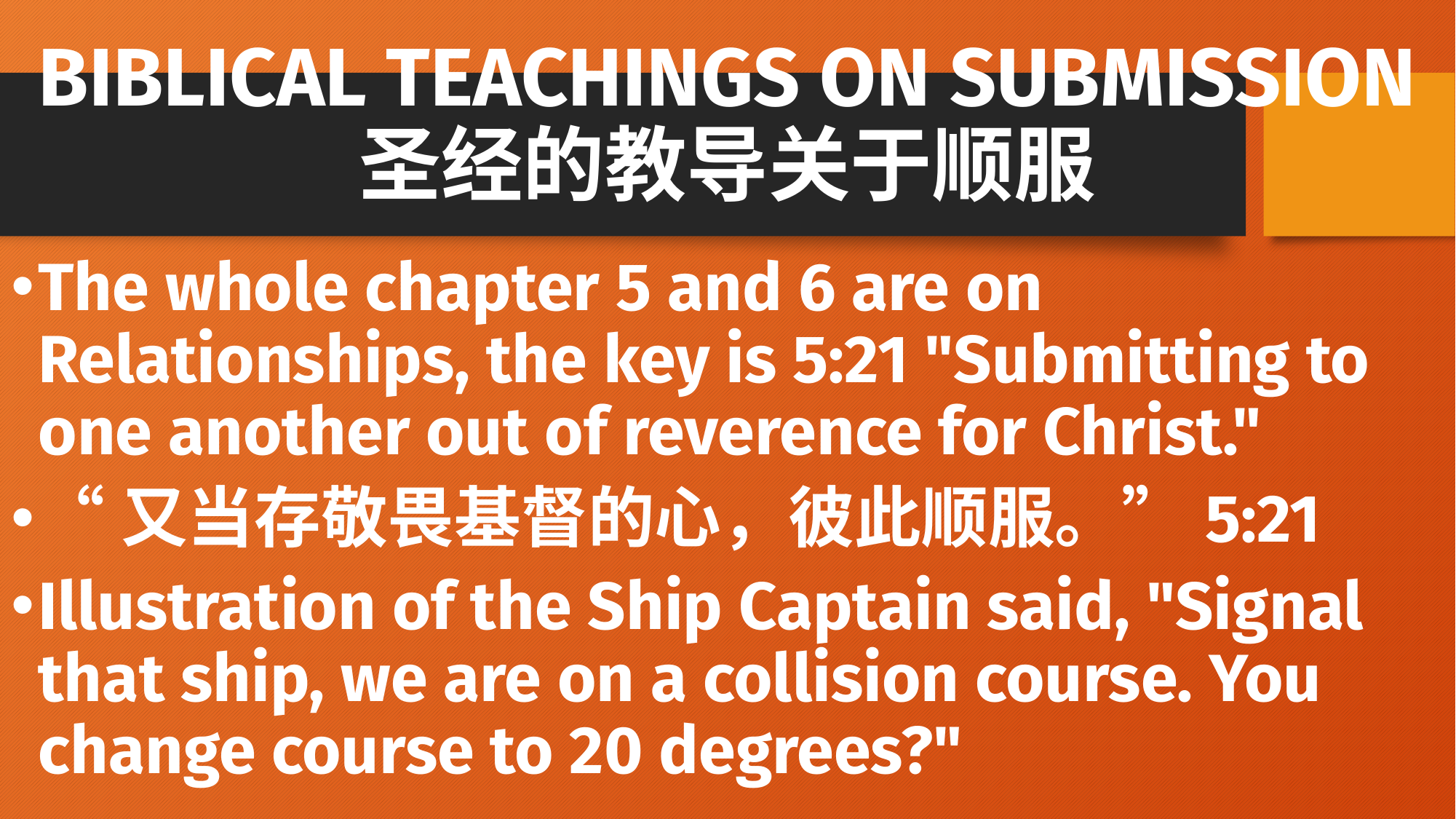

# BIBLICAL TEACHINGS ON SUBMISSION 圣经的教导关于顺服
The whole chapter 5 and 6 are on Relationships, the key is 5:21 "Submitting to one another out of reverence for Christ."
“又当存敬畏基督的心，彼此顺服。”5:21
Illustration of the Ship Captain said, "Signal that ship, we are on a collision course. You change course to 20 degrees?"